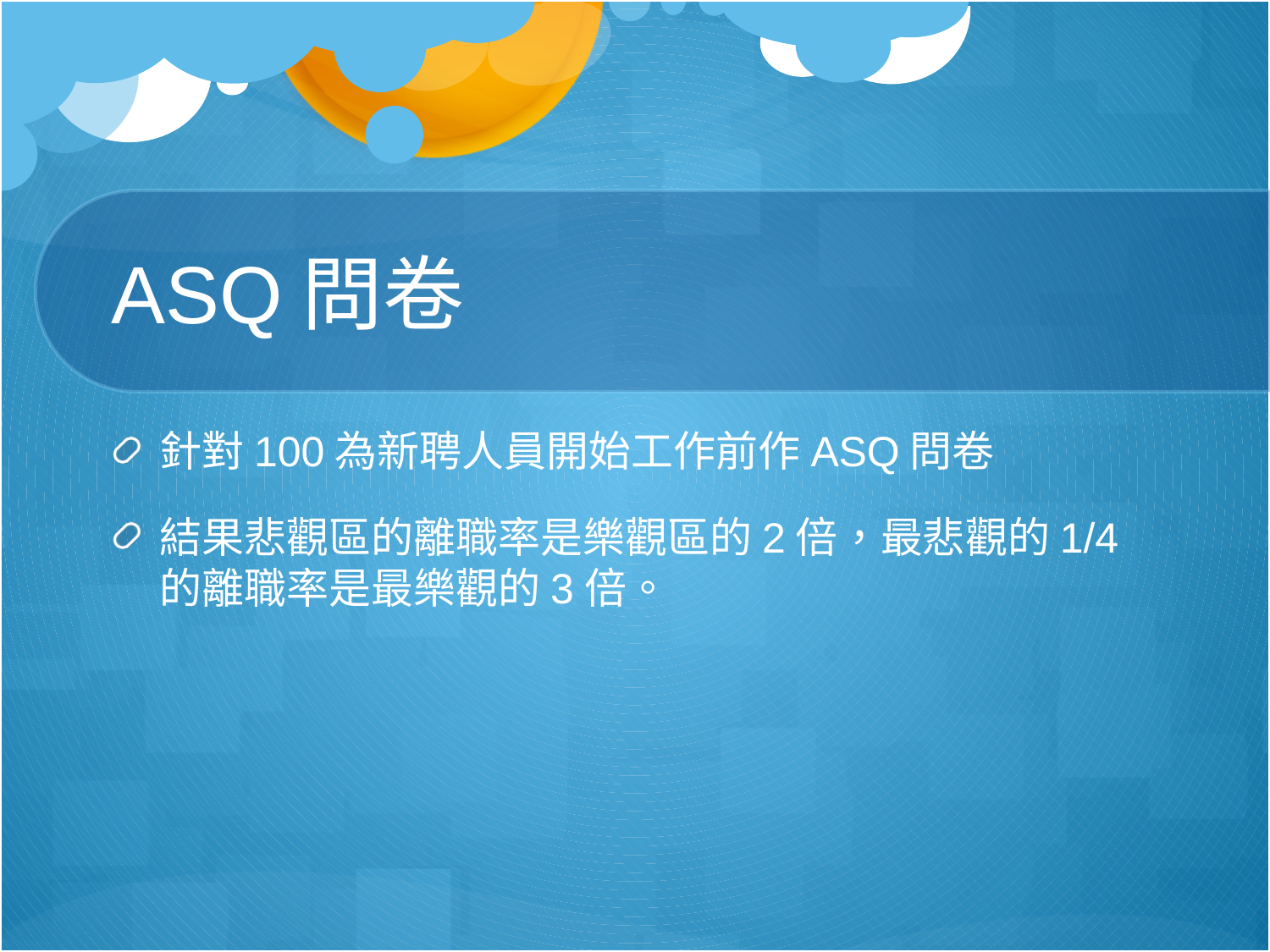

# ASQ問卷
針對100為新聘人員開始工作前作ASQ問卷
結果悲觀區的離職率是樂觀區的2倍，最悲觀的1/4的離職率是最樂觀的3倍。